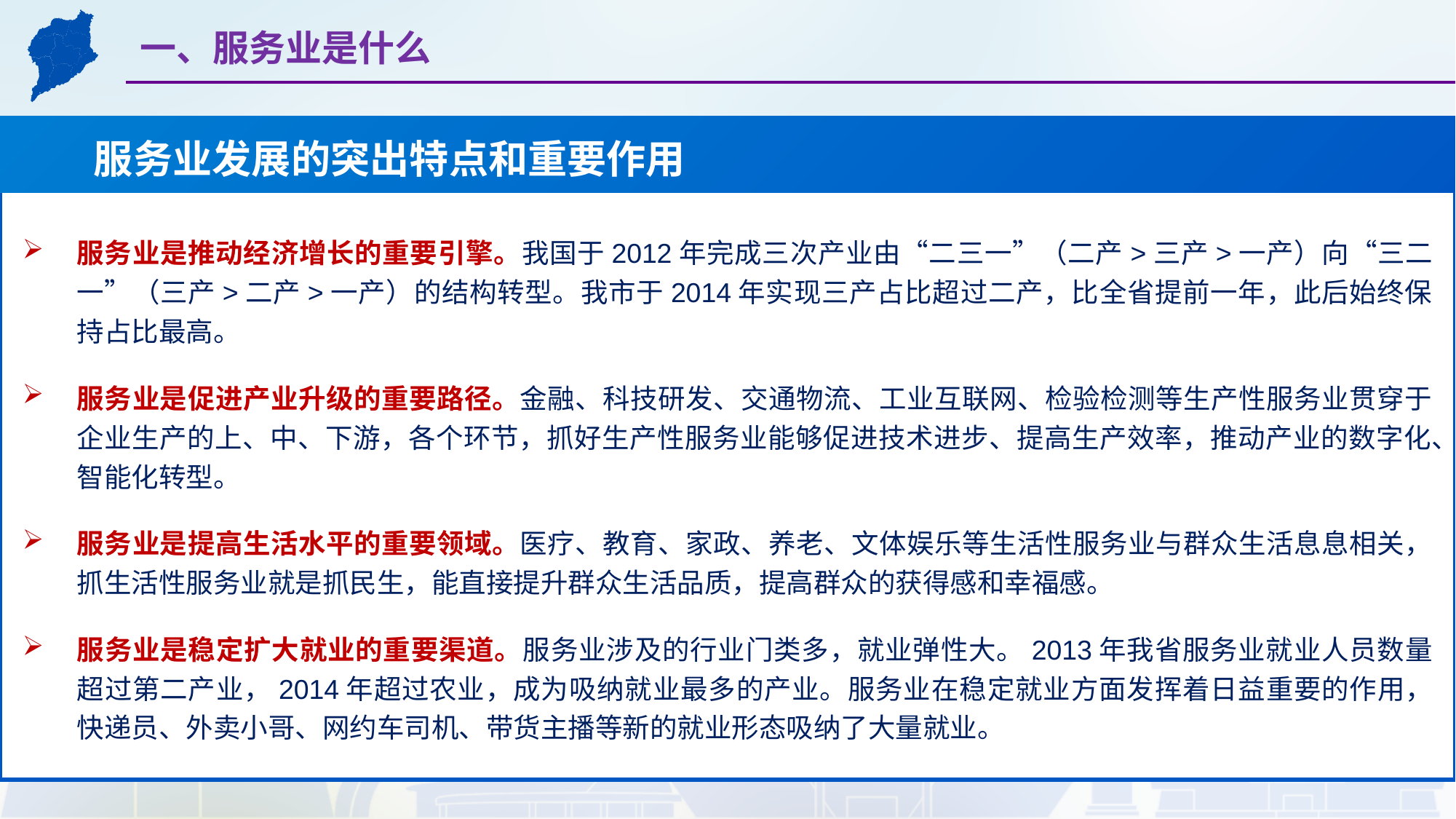

一、服务业是什么

服务业发展的突出特点和重要作用
服务业是推动经济增长的重要引擎。我国于2012年完成三次产业由“二三一”（二产>三产>一产）向“三二一”（三产>二产>一产）的结构转型。我市于2014年实现三产占比超过二产，比全省提前一年，此后始终保持占比最高。
服务业是促进产业升级的重要路径。金融、科技研发、交通物流、工业互联网、检验检测等生产性服务业贯穿于企业生产的上、中、下游，各个环节，抓好生产性服务业能够促进技术进步、提高生产效率，推动产业的数字化、智能化转型。
服务业是提高生活水平的重要领域。医疗、教育、家政、养老、文体娱乐等生活性服务业与群众生活息息相关，抓生活性服务业就是抓民生，能直接提升群众生活品质，提高群众的获得感和幸福感。
服务业是稳定扩大就业的重要渠道。服务业涉及的行业门类多，就业弹性大。2013年我省服务业就业人员数量超过第二产业，2014年超过农业，成为吸纳就业最多的产业。服务业在稳定就业方面发挥着日益重要的作用，快递员、外卖小哥、网约车司机、带货主播等新的就业形态吸纳了大量就业。